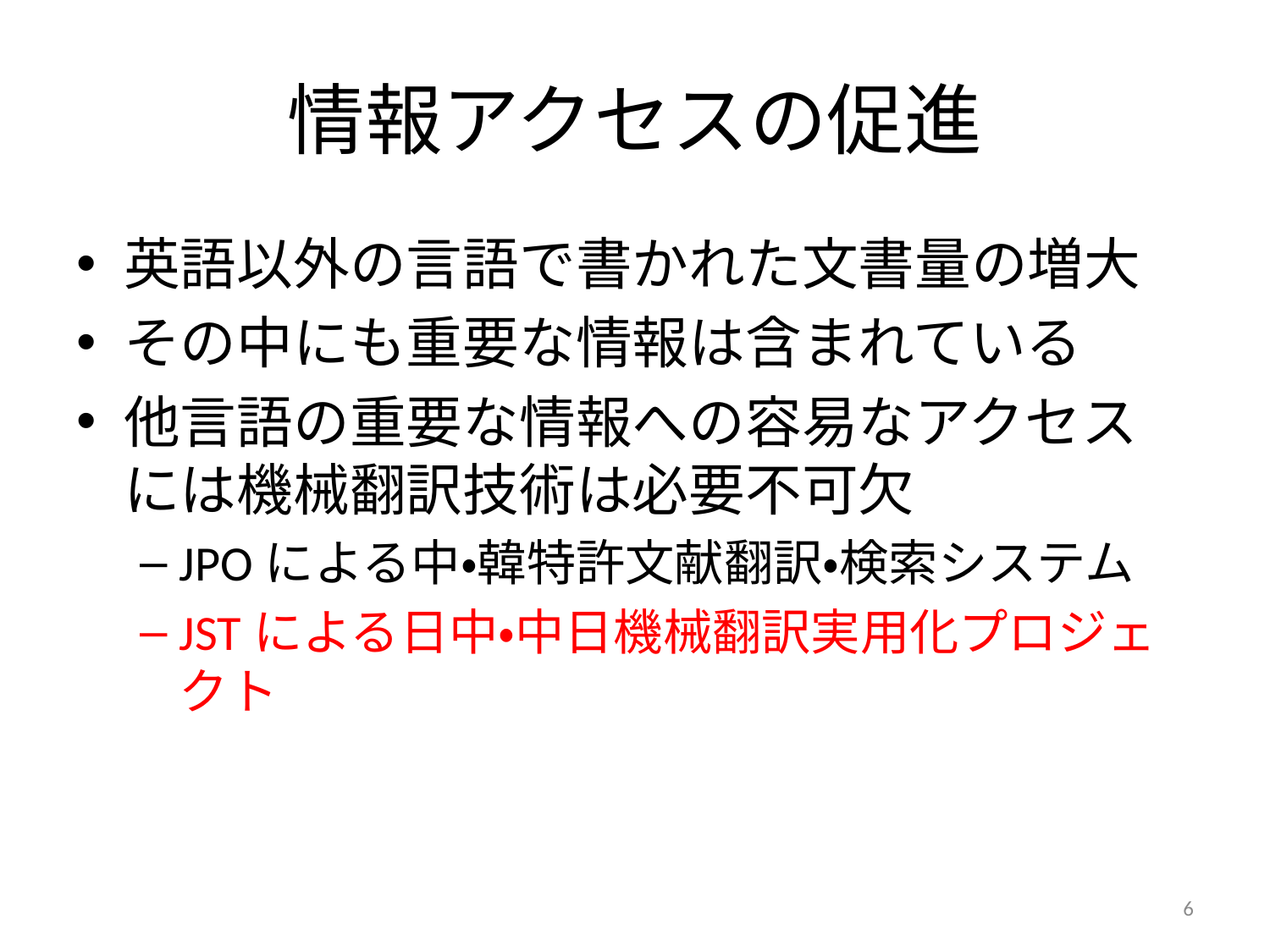

# 情報アクセスの促進
英語以外の言語で書かれた文書量の増大
その中にも重要な情報は含まれている
他言語の重要な情報への容易なアクセスには機械翻訳技術は必要不可欠
JPOによる中・韓特許文献翻訳・検索システム
JSTによる日中・中日機械翻訳実用化プロジェクト

6